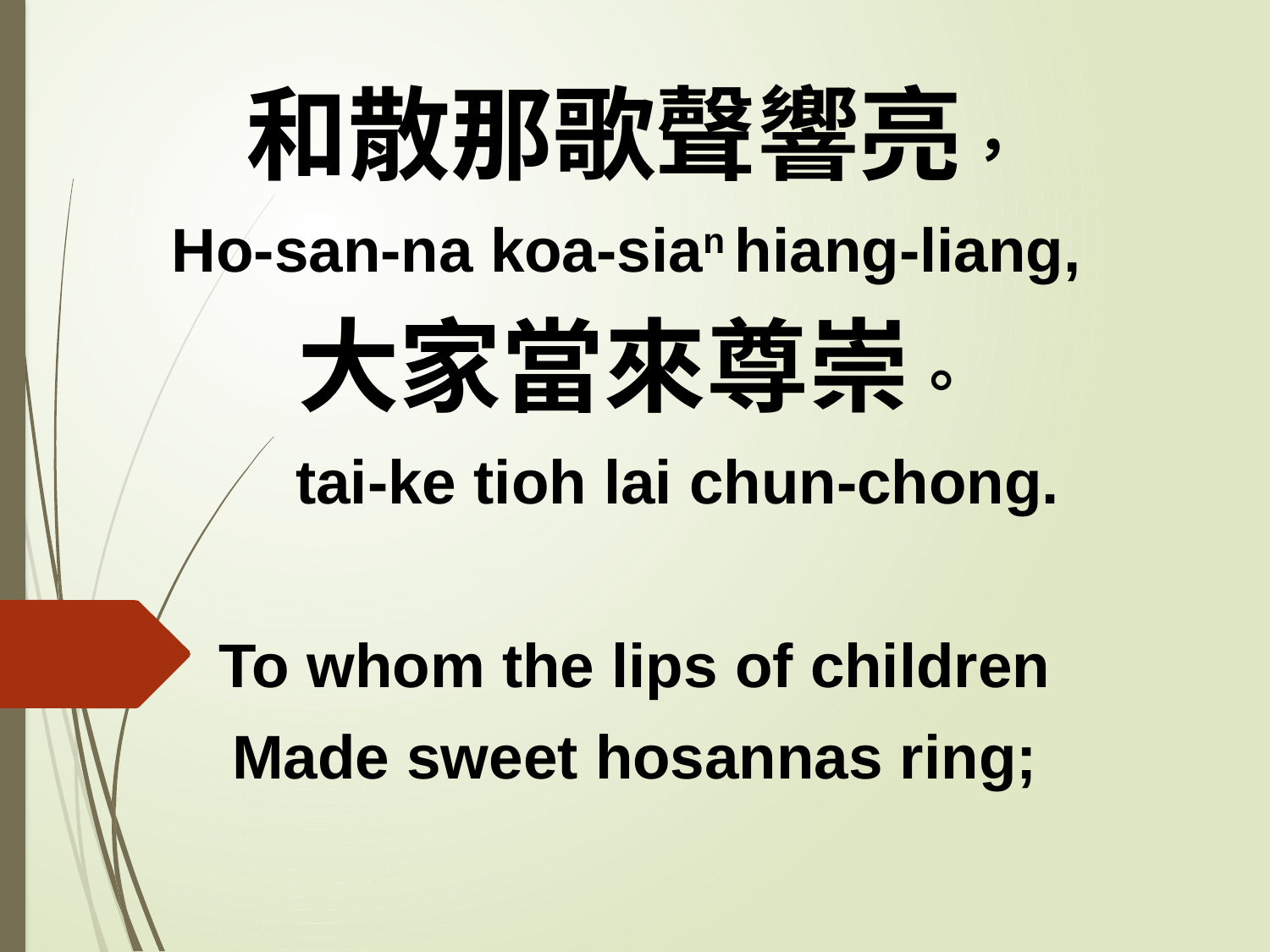

和散那歌聲響亮，
Ho-san-na koa-sian hiang-liang,
大家當來尊崇。
     tai-ke tioh lai chun-chong.

To whom the lips of children
Made sweet hosannas ring;